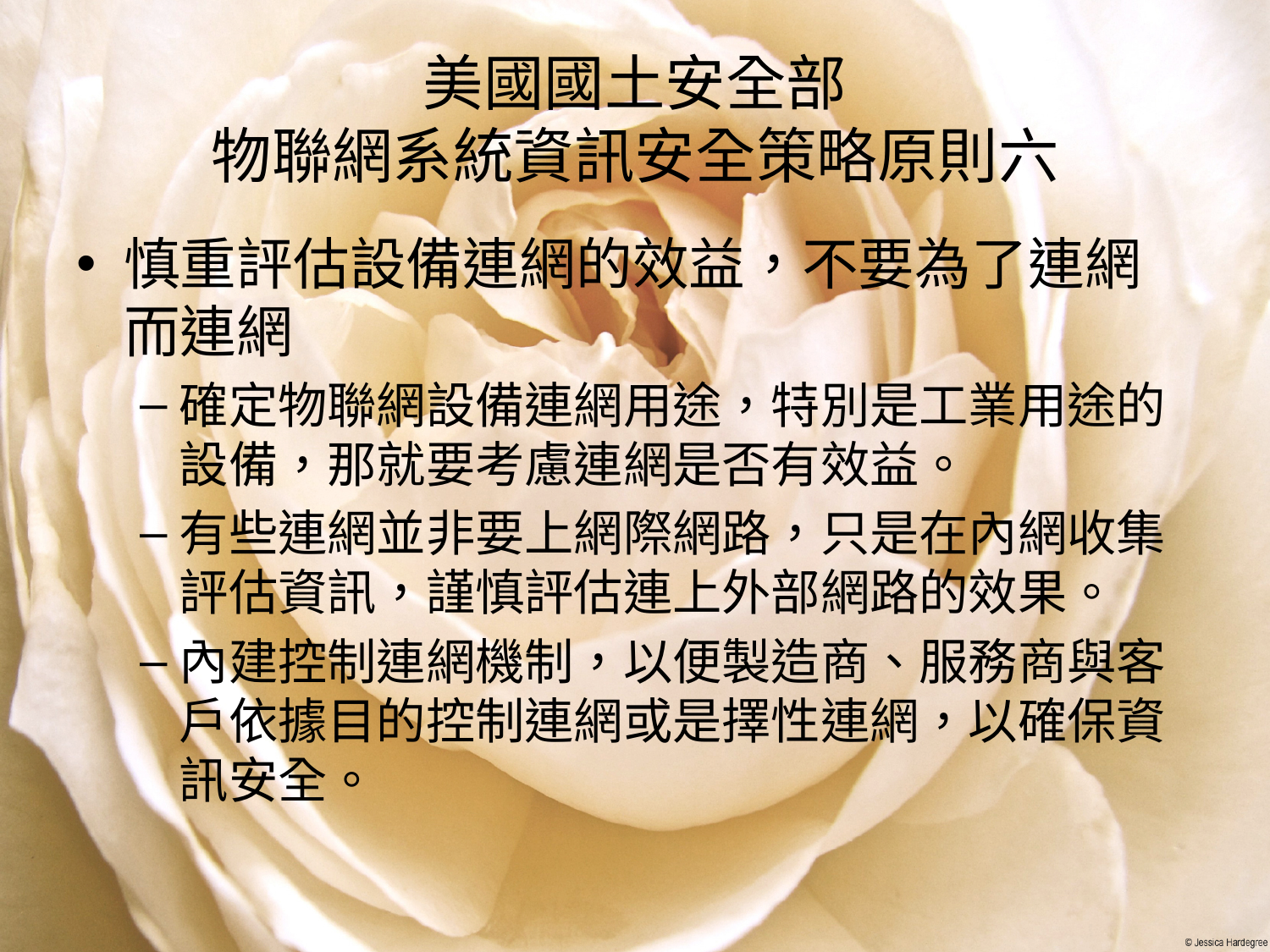

# 美國國土安全部 物聯網系統資訊安全策略原則六
慎重評估設備連網的效益，不要為了連網而連網
確定物聯網設備連網用途，特別是工業用途的設備，那就要考慮連網是否有效益。
有些連網並非要上網際網路，只是在內網收集評估資訊，謹慎評估連上外部網路的效果。
內建控制連網機制，以便製造商、服務商與客戶依據目的控制連網或是擇性連網，以確保資訊安全。